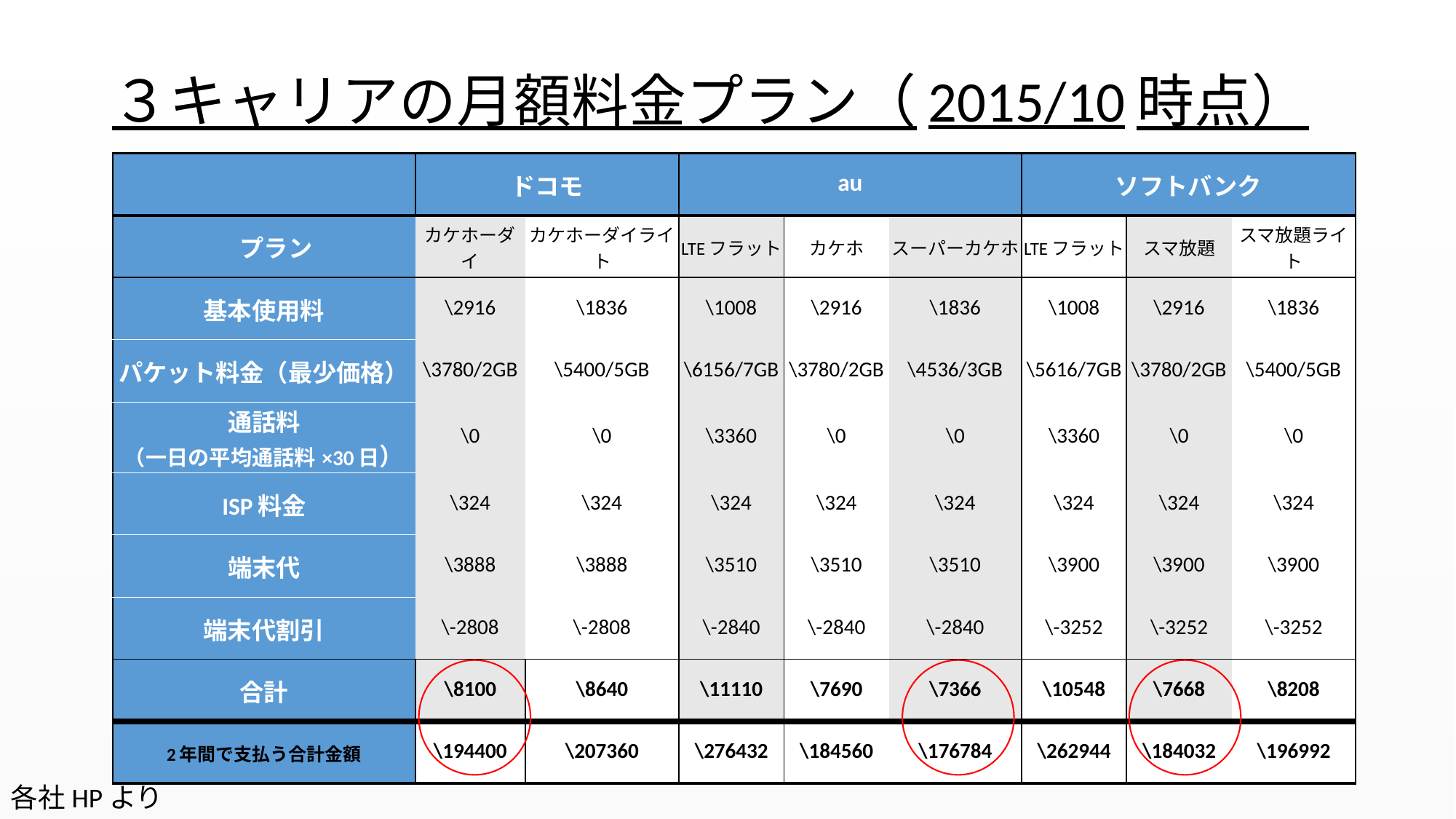

# ３キャリアの月額料金プラン（2015/10時点）
|  | ドコモ |  | au |  |  | ソフトバンク |  |  |
| --- | --- | --- | --- | --- | --- | --- | --- | --- |
| プラン | カケホーダイ | カケホーダイライト | LTEフラット | カケホ | スーパーカケホ | LTEフラット | スマ放題 | スマ放題ライト |
| 基本使用料 | \2916 | \1836 | \1008 | \2916 | \1836 | \1008 | \2916 | \1836 |
| パケット料金（最少価格） | \3780/2GB | \5400/5GB | \6156/7GB | \3780/2GB | \4536/3GB | \5616/7GB | \3780/2GB | \5400/5GB |
| 通話料 （一日の平均通話料×30日） | \0 | \0 | \3360 | \0 | \0 | \3360 | \0 | \0 |
| ISP料金 | \324 | \324 | \324 | \324 | \324 | \324 | \324 | \324 |
| 端末代 | \3888 | \3888 | \3510 | \3510 | \3510 | \3900 | \3900 | \3900 |
| 端末代割引 | \-2808 | \-2808 | \-2840 | \-2840 | \-2840 | \-3252 | \-3252 | \-3252 |
| 合計 | \8100 | \8640 | \11110 | \7690 | \7366 | \10548 | \7668 | \8208 |
| 2年間で支払う合計金額 | \194400 | \207360 | \276432 | \184560 | \176784 | \262944 | \184032 | \196992 |

各社HPより